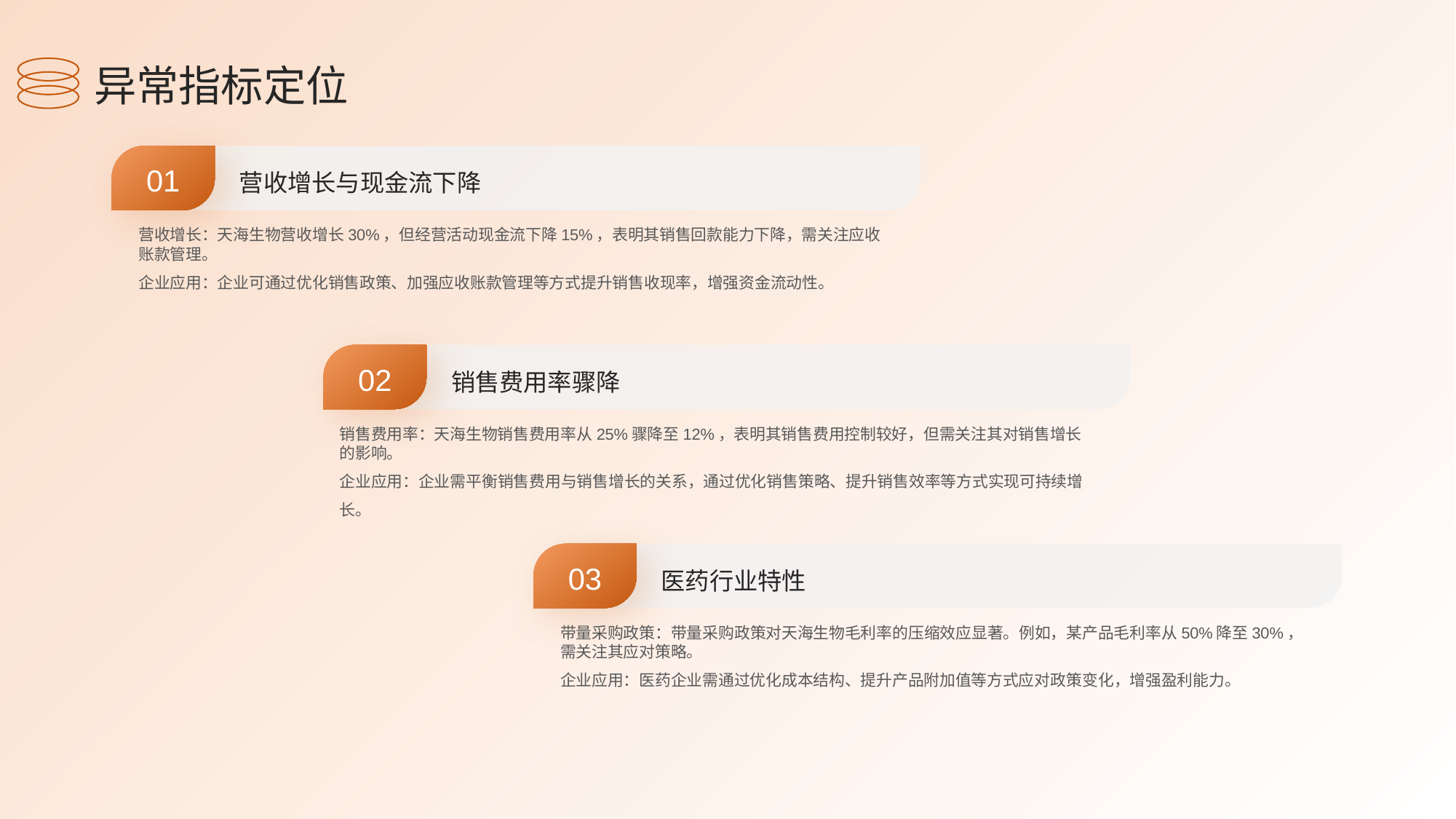

异常指标定位

01
营收增长与现金流下降
营收增长：天海生物营收增长30%，但经营活动现金流下降15%，表明其销售回款能力下降，需关注应收账款管理。
企业应用：企业可通过优化销售政策、加强应收账款管理等方式提升销售收现率，增强资金流动性。

02
销售费用率骤降
销售费用率：天海生物销售费用率从25%骤降至12%，表明其销售费用控制较好，但需关注其对销售增长的影响。
企业应用：企业需平衡销售费用与销售增长的关系，通过优化销售策略、提升销售效率等方式实现可持续增长。

03
医药行业特性
带量采购政策：带量采购政策对天海生物毛利率的压缩效应显著。例如，某产品毛利率从50%降至30%，需关注其应对策略。
企业应用：医药企业需通过优化成本结构、提升产品附加值等方式应对政策变化，增强盈利能力。